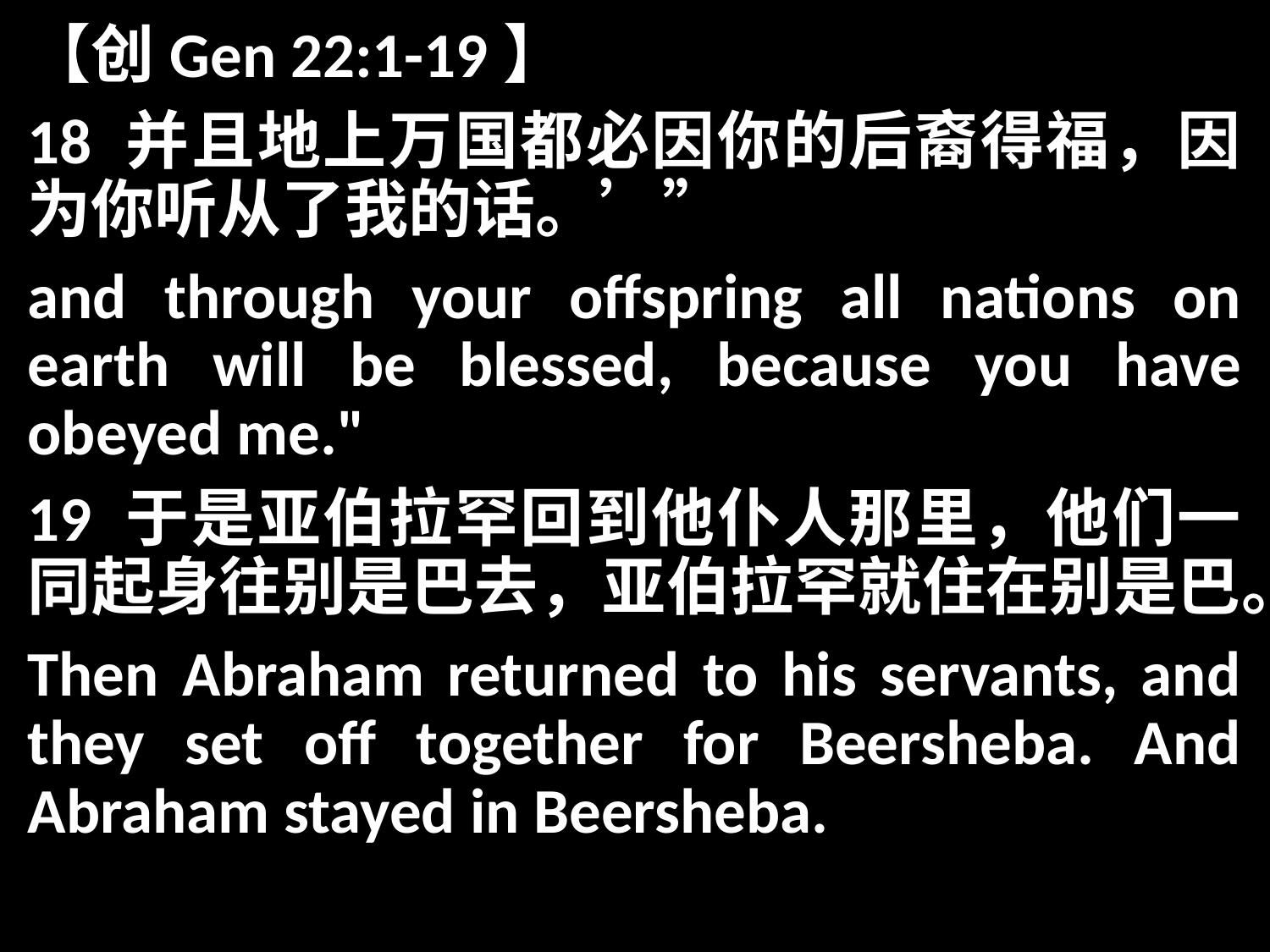

【创Gen 22:1-19】
18 并且地上万国都必因你的后裔得福，因为你听从了我的话。’”
and through your offspring all nations on earth will be blessed, because you have obeyed me."
19 于是亚伯拉罕回到他仆人那里，他们一同起身往别是巴去，亚伯拉罕就住在别是巴。
Then Abraham returned to his servants, and they set off together for Beersheba. And Abraham stayed in Beersheba.